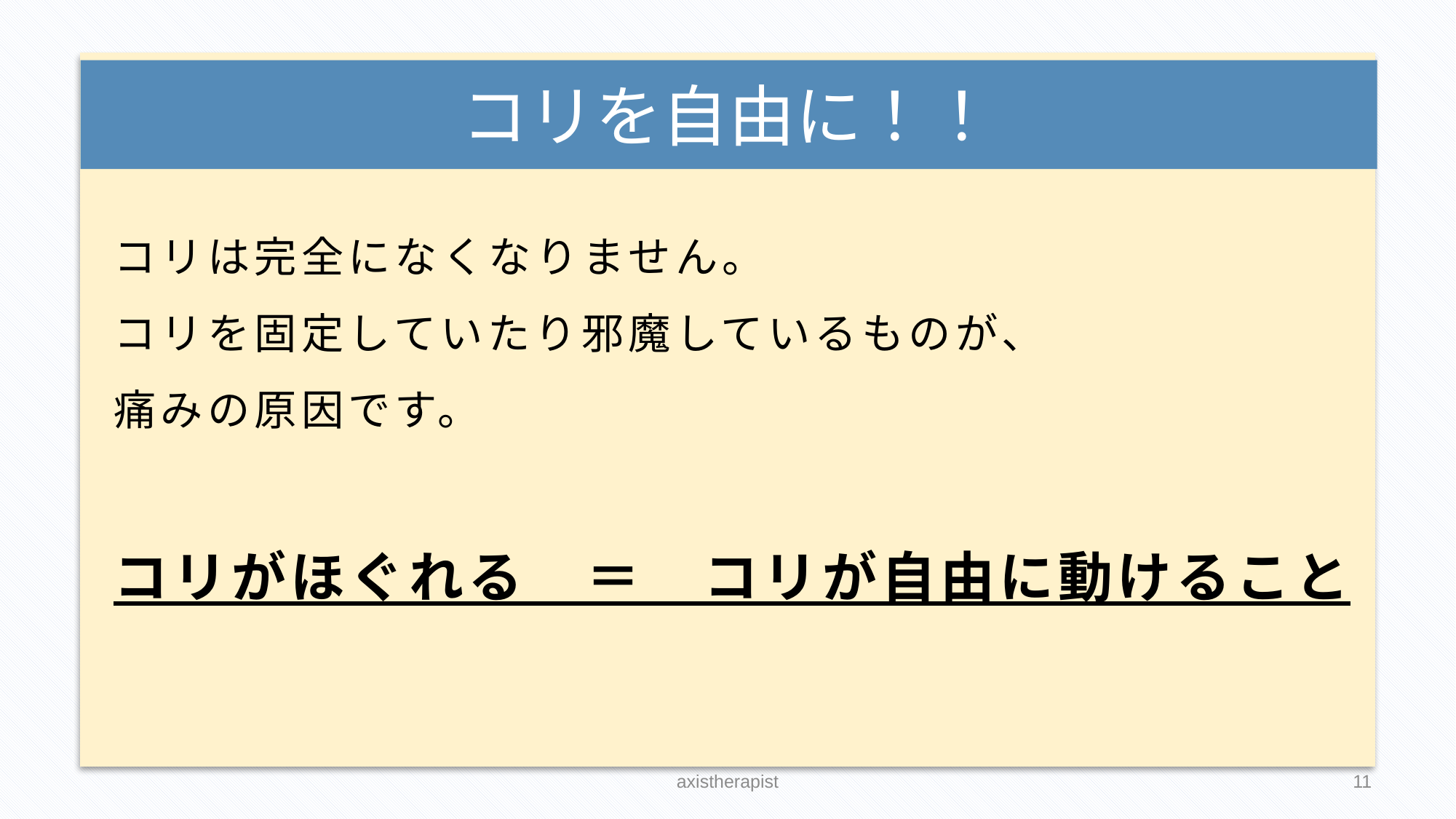

# コリを自由に！！
コリは完全になくなりません。
コリを固定していたり邪魔しているものが、
痛みの原因です。

コリがほぐれる　＝　コリが自由に動けること
axistherapist
11